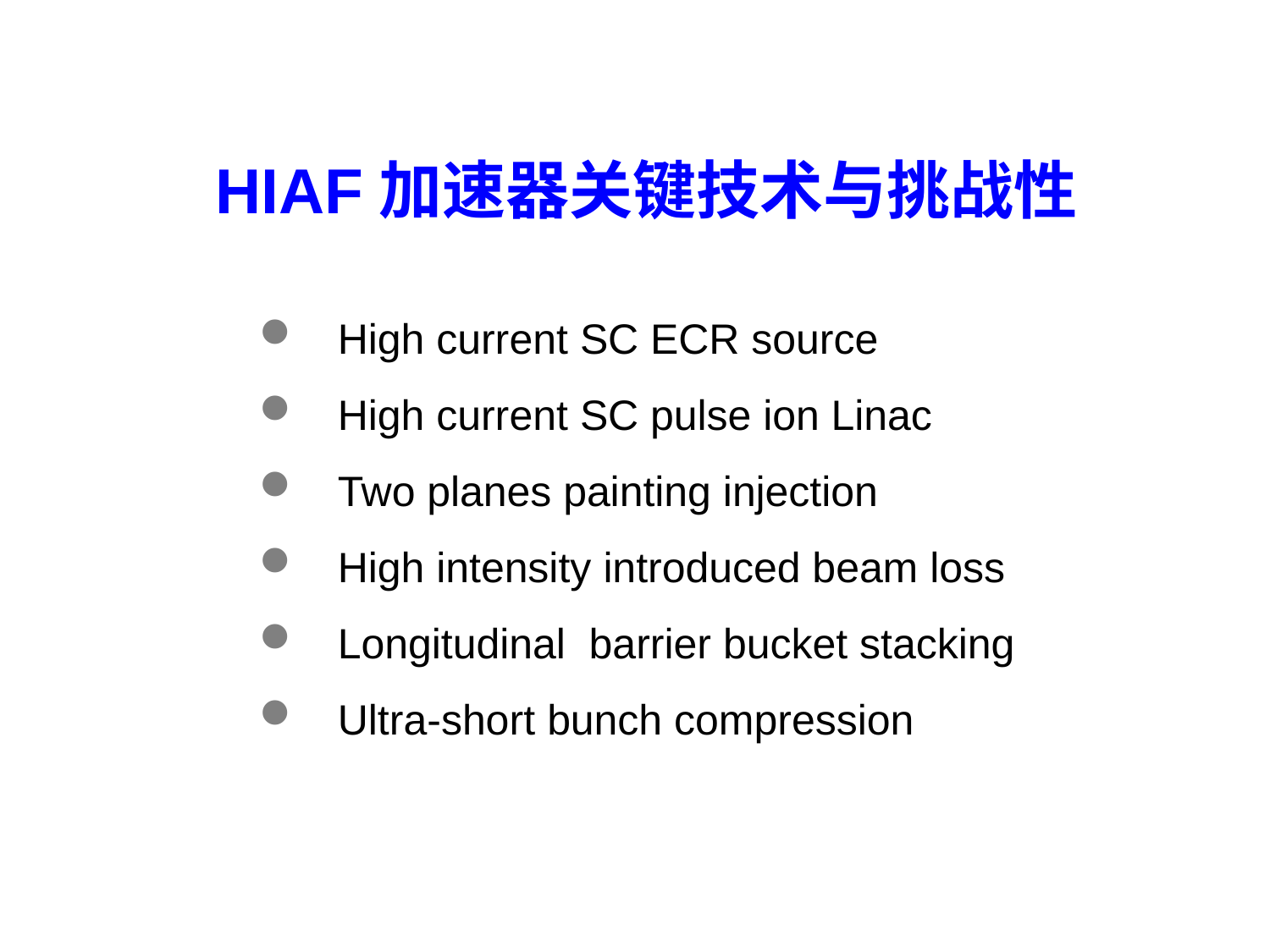

HIAF加速器关键技术与挑战性
   High current SC ECR source
   High current SC pulse ion Linac
   Two planes painting injection
   High intensity introduced beam loss
   Longitudinal  barrier bucket stacking
   Ultra-short bunch compression